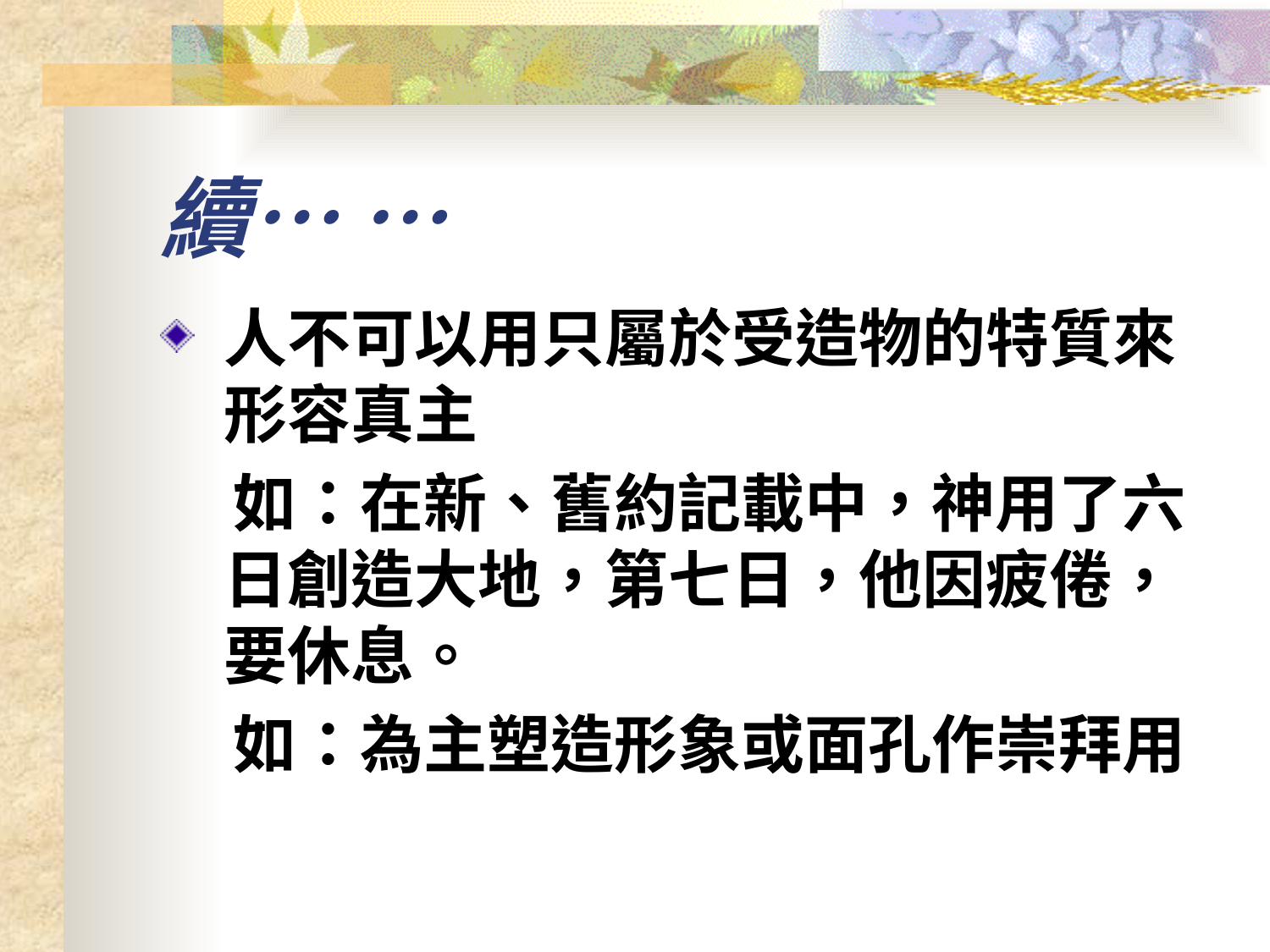

# 續… …
人不可以用只屬於受造物的特質來形容真主
    如：在新、舊約記載中，神用了六日創造大地，第七日，他因疲倦，要休息。
    如：為主塑造形象或面孔作崇拜用